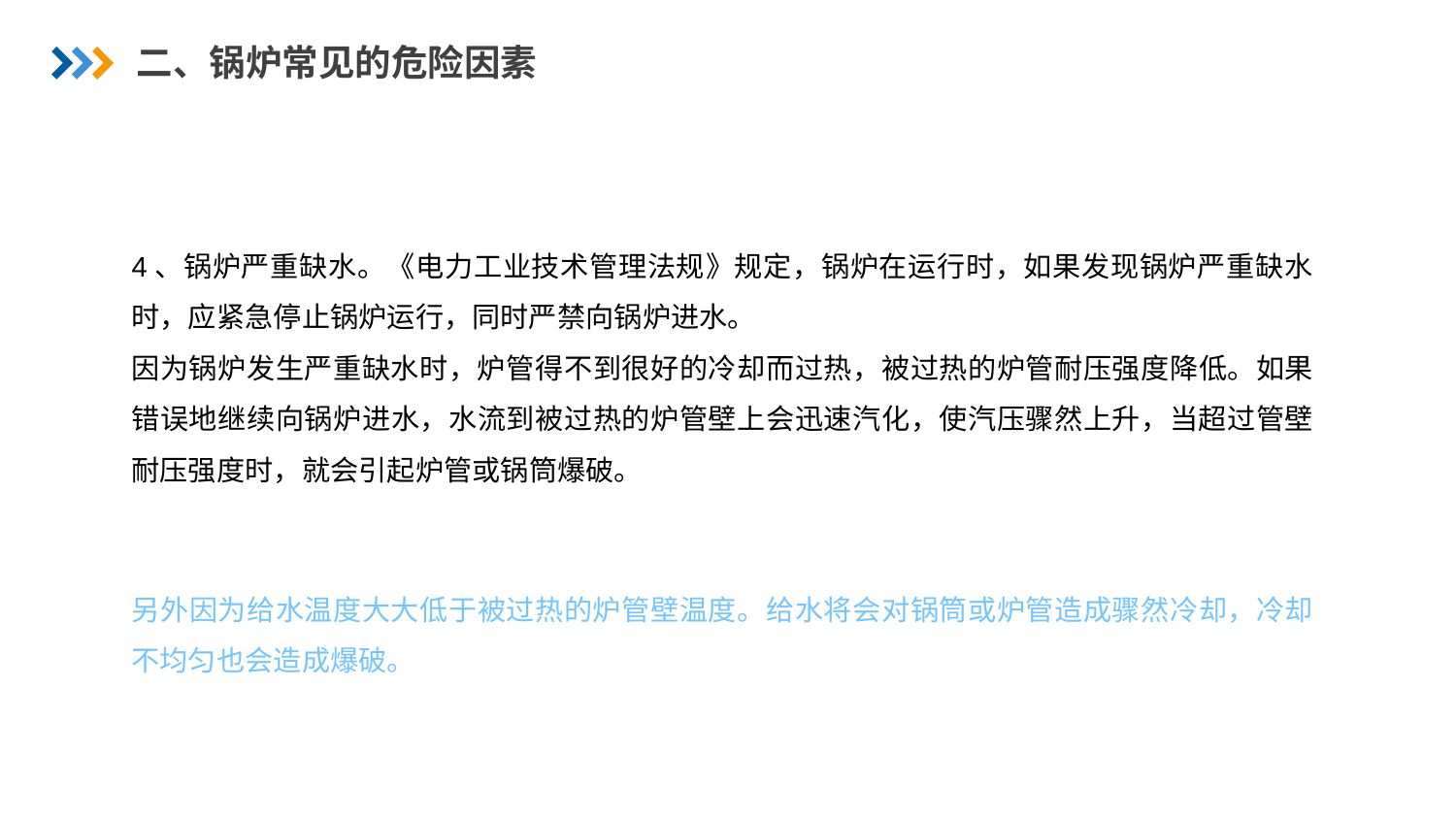

二、锅炉常见的危险因素
4、锅炉严重缺水。《电力工业技术管理法规》规定，锅炉在运行时，如果发现锅炉严重缺水时，应紧急停止锅炉运行，同时严禁向锅炉进水。
因为锅炉发生严重缺水时，炉管得不到很好的冷却而过热，被过热的炉管耐压强度降低。如果错误地继续向锅炉进水，水流到被过热的炉管壁上会迅速汽化，使汽压骤然上升，当超过管壁耐压强度时，就会引起炉管或锅筒爆破。
另外因为给水温度大大低于被过热的炉管壁温度。给水将会对锅筒或炉管造成骤然冷却，冷却不均匀也会造成爆破。